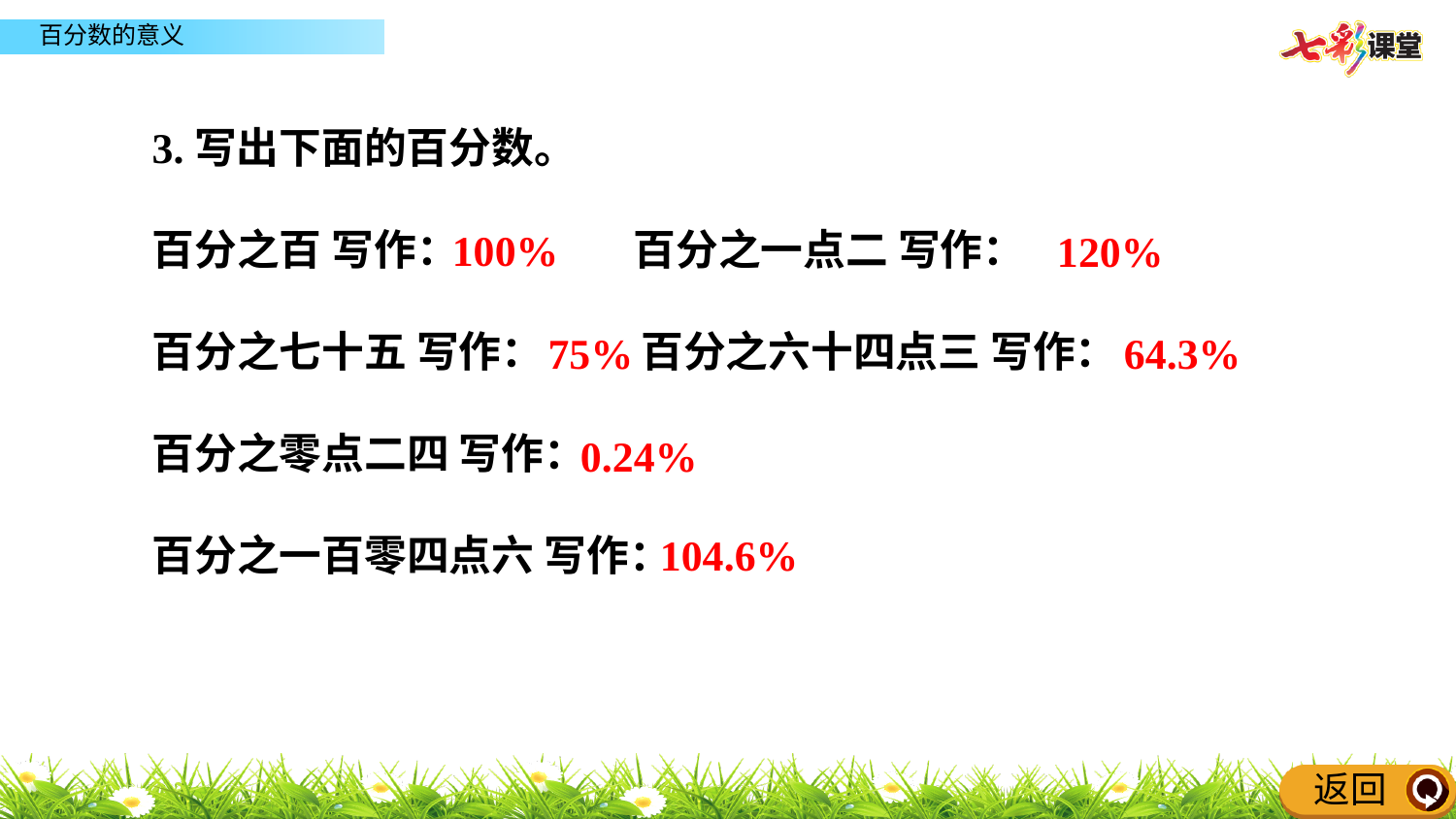

3.写出下面的百分数。

百分之百 写作：                  百分之一点二 写作：

百分之七十五 写作：          百分之六十四点三 写作：

百分之零点二四 写作：

百分之一百零四点六 写作：
100%
120%
75%
64.3%
0.24%
104.6%